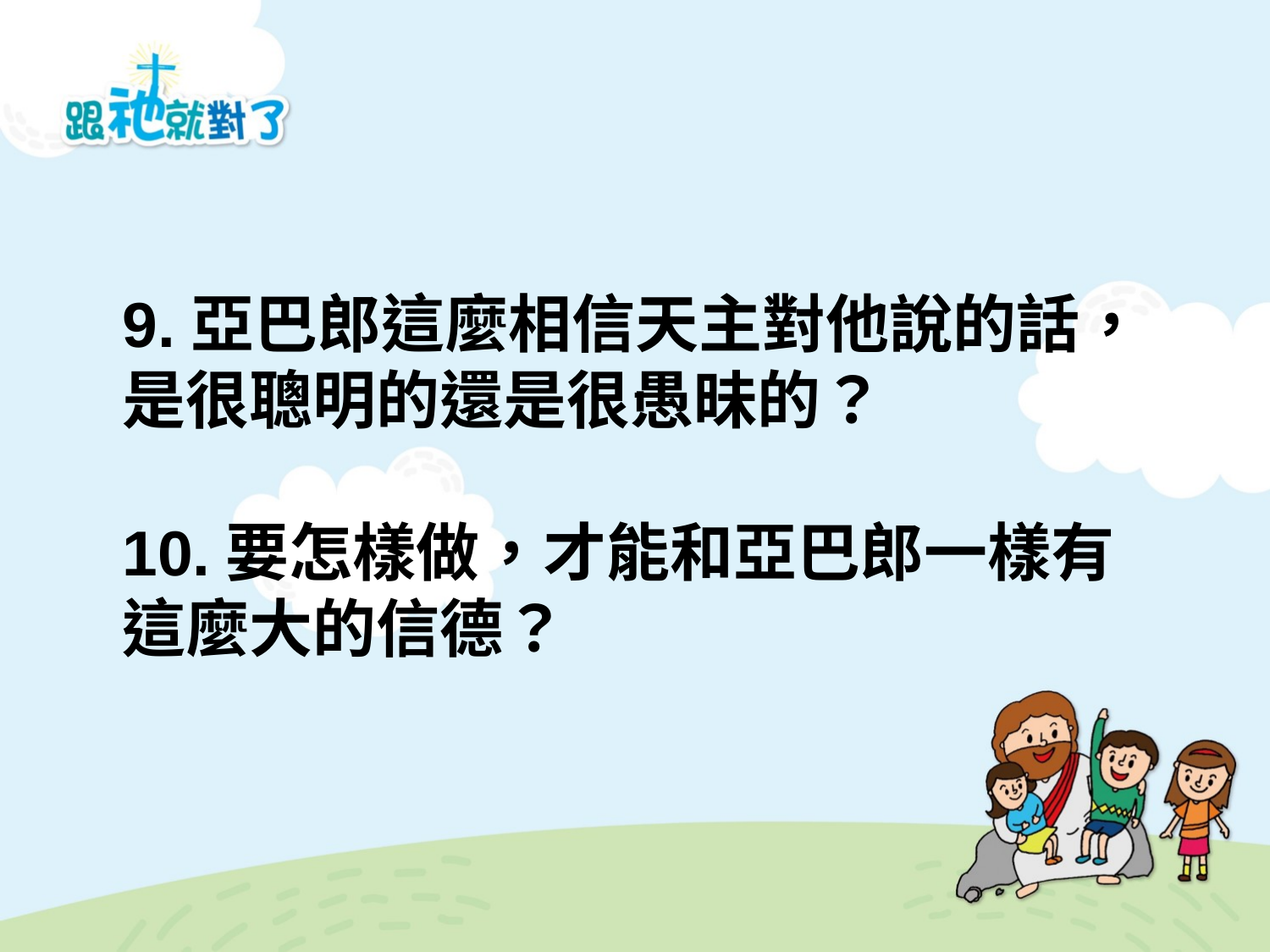

9.亞巴郎這麼相信天主對他說的話，是很聰明的還是很愚昧的？

10.要怎樣做，才能和亞巴郎一樣有這麼大的信德？